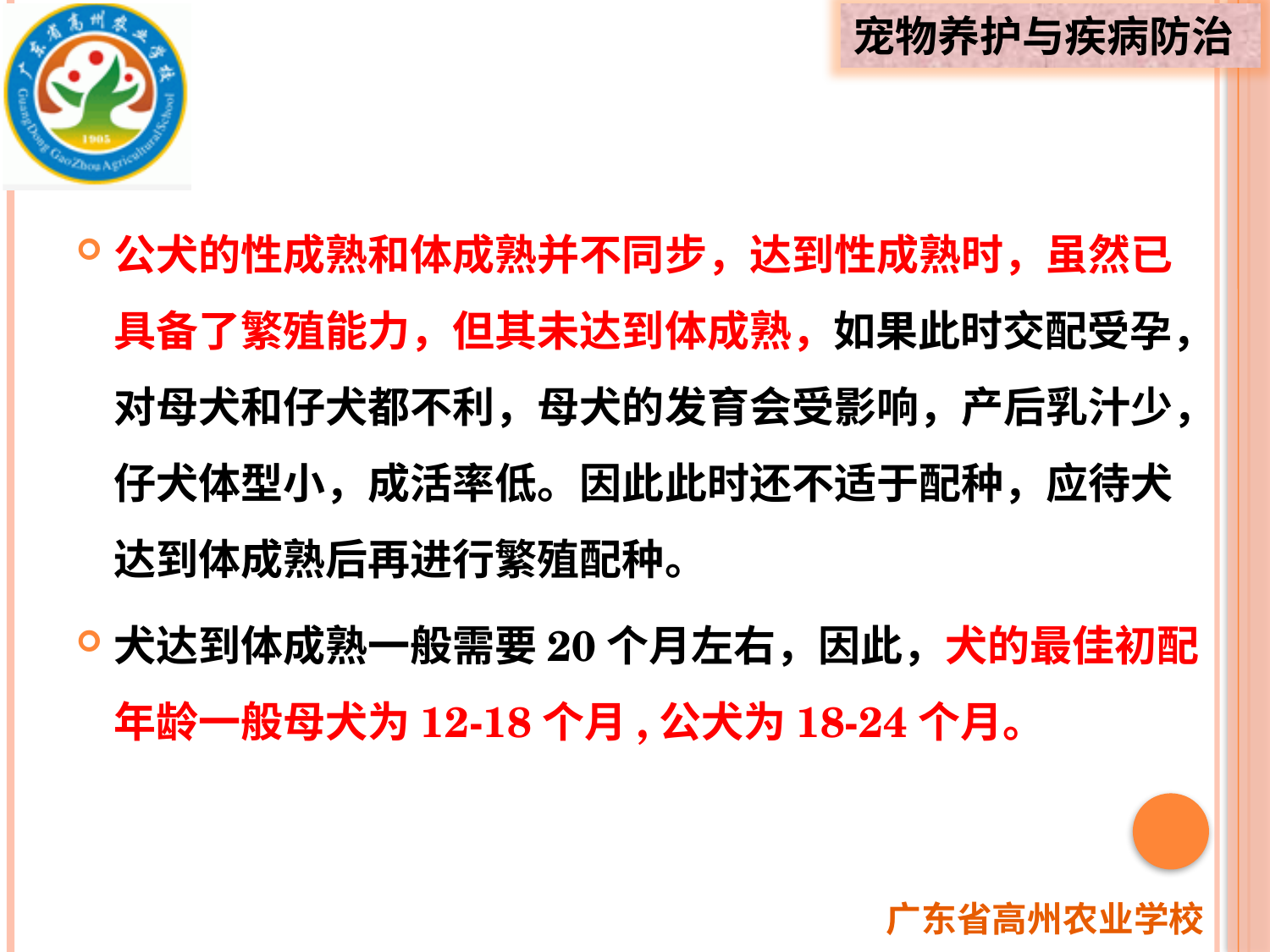

公犬的性成熟和体成熟并不同步，达到性成熟时，虽然已具备了繁殖能力，但其未达到体成熟，如果此时交配受孕，对母犬和仔犬都不利，母犬的发育会受影响，产后乳汁少，仔犬体型小，成活率低。因此此时还不适于配种，应待犬达到体成熟后再进行繁殖配种。
犬达到体成熟一般需要20个月左右，因此，犬的最佳初配年龄一般母犬为12-18个月,公犬为18-24个月。